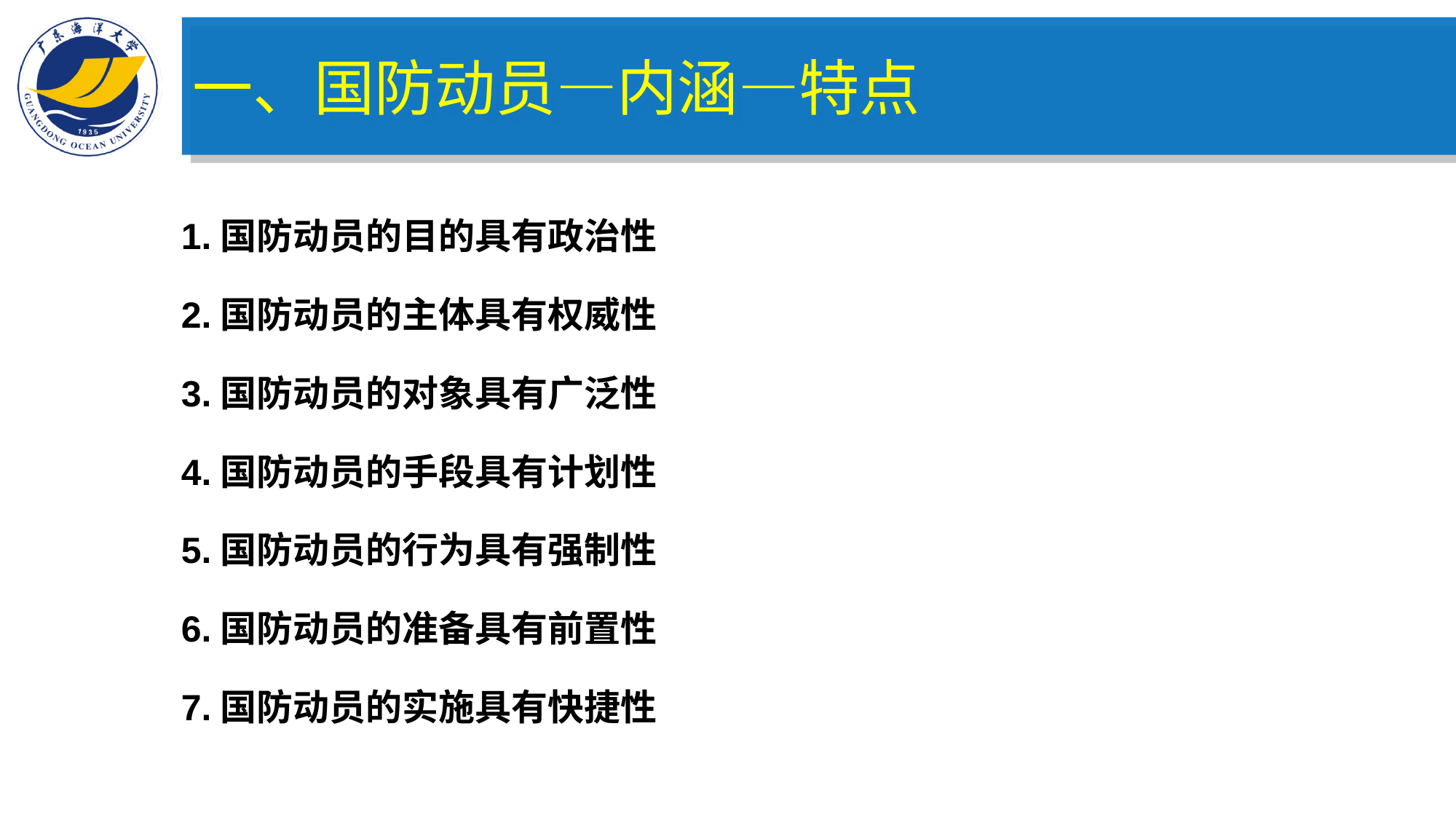

一、国防动员—内涵—特点
1.国防动员的目的具有政治性
2.国防动员的主体具有权威性
3.国防动员的对象具有广泛性
4.国防动员的手段具有计划性
5.国防动员的行为具有强制性
6.国防动员的准备具有前置性
7.国防动员的实施具有快捷性